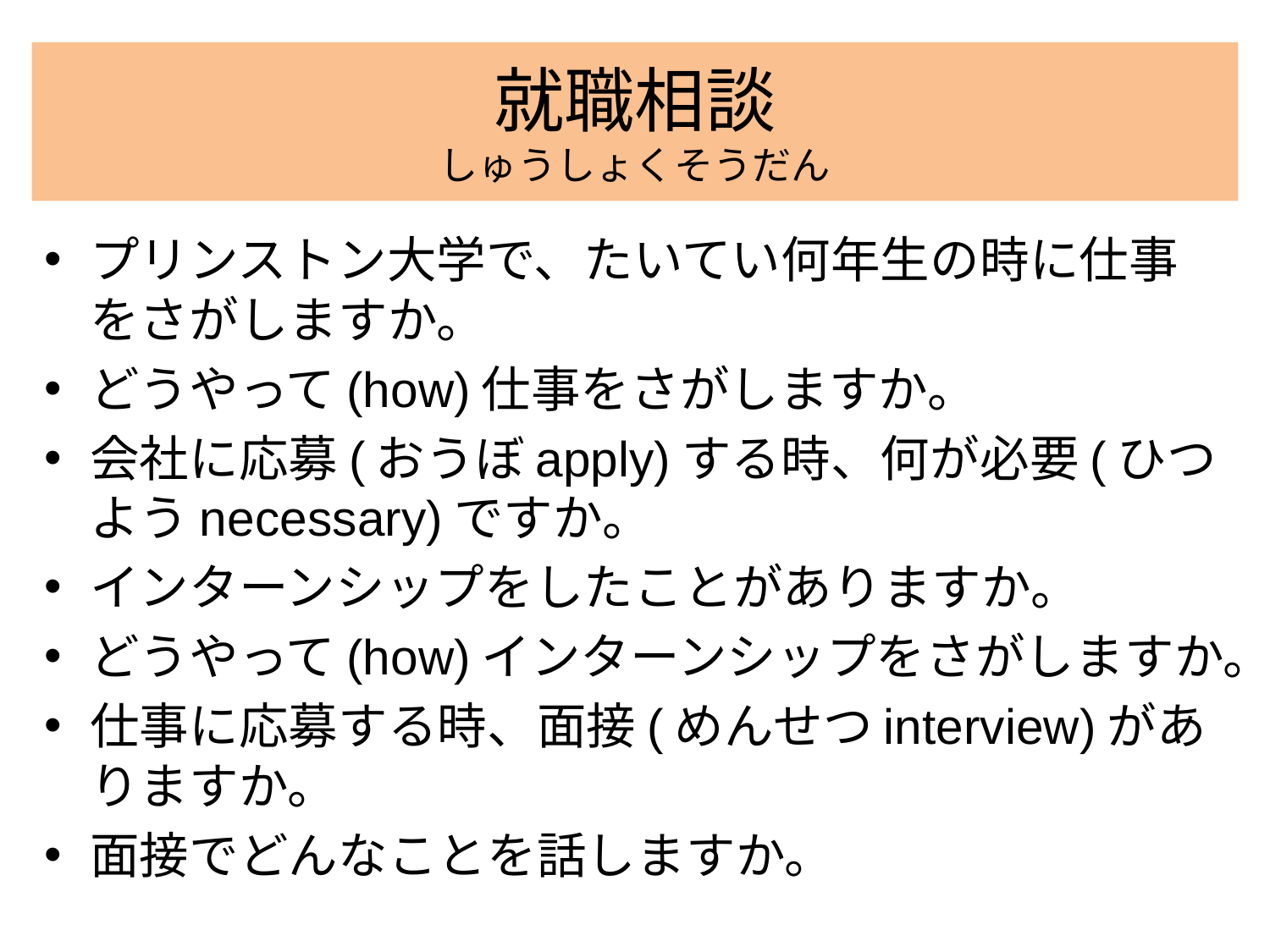

# 就職相談 しゅうしょくそうだん
プリンストン大学で、たいてい何年生の時に仕事をさがしますか。
どうやって(how)仕事をさがしますか。
会社に応募(おうぼapply)する時、何が必要(ひつようnecessary)ですか。
インターンシップをしたことがありますか。
どうやって(how)インターンシップをさがしますか。
仕事に応募する時、面接(めんせつinterview)がありますか。
面接でどんなことを話しますか。